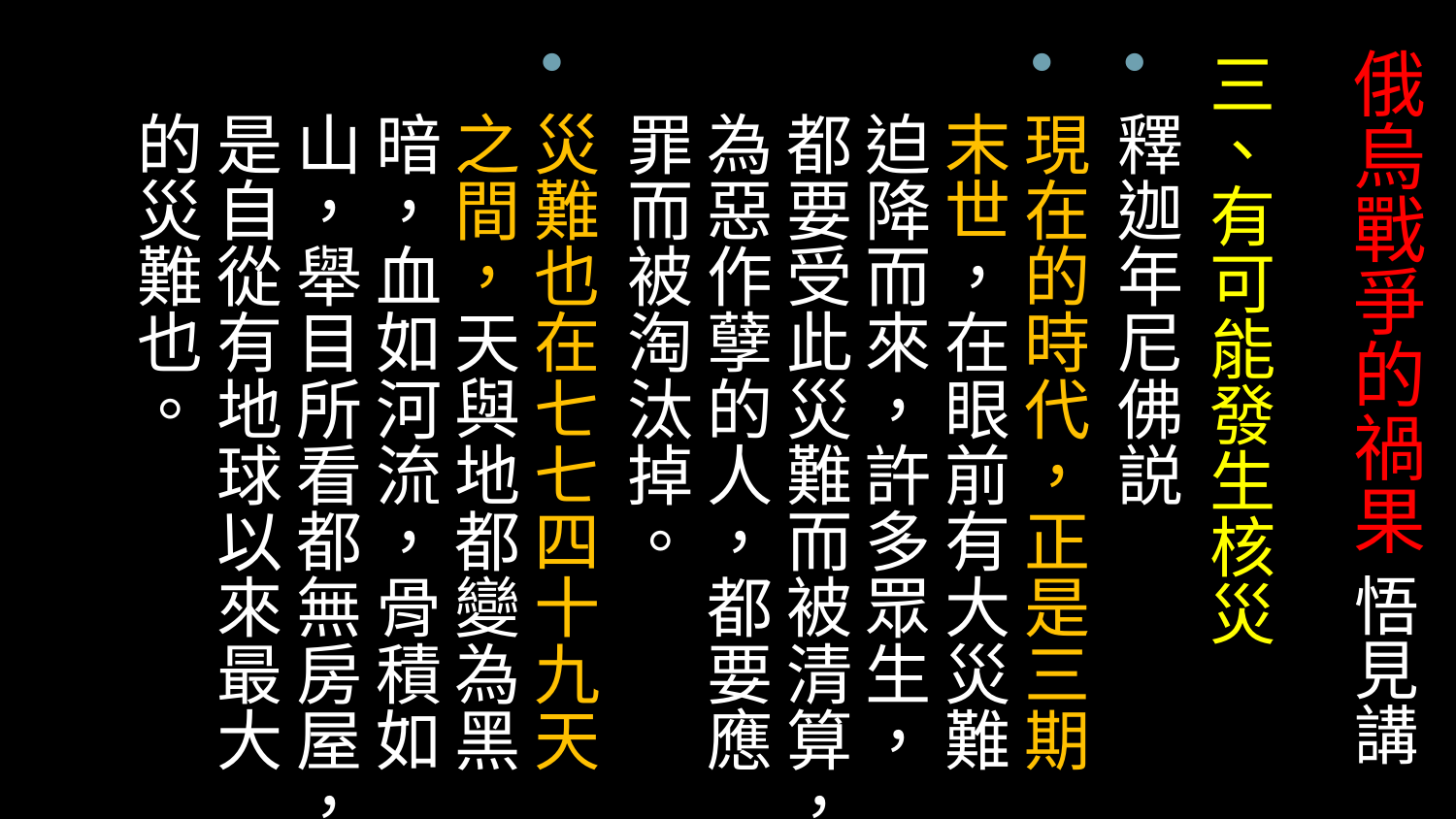

# 俄烏戰爭的禍果 悟見講
三、有可能發生核災
釋迦年尼佛説
現在的時代，正是三期末世，在眼前有大災難迫降而來，許多眾生，都要受此災難而被清算，為惡作孽的人，都要應罪而被淘汰掉。
災難也在七七四十九天之間，天與地都變為黑暗，血如河流，骨積如山，舉目所看都無房屋，是自從有地球以來最大的災難也。